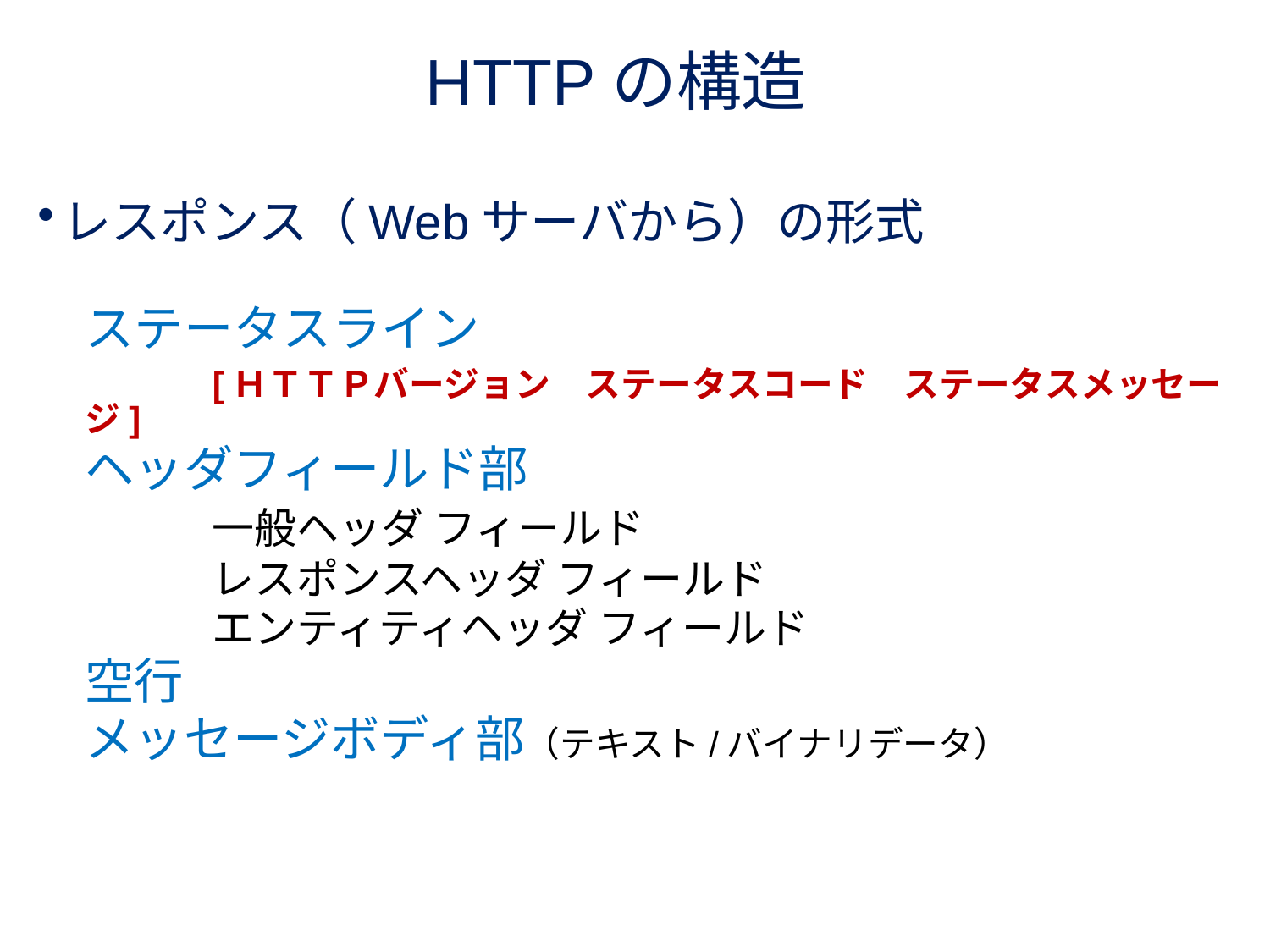

# HTTPの構造
レスポンス（Webサーバから）の形式

	ステータスライン
		[ＨＴＴＰバージョン　ステータスコード　ステータスメッセージ]
	ヘッダフィールド部
		一般ヘッダ フィールド
		レスポンスヘッダ フィールド
		エンティティヘッダ フィールド
	空行
	メッセージボディ部（テキスト/バイナリデータ）